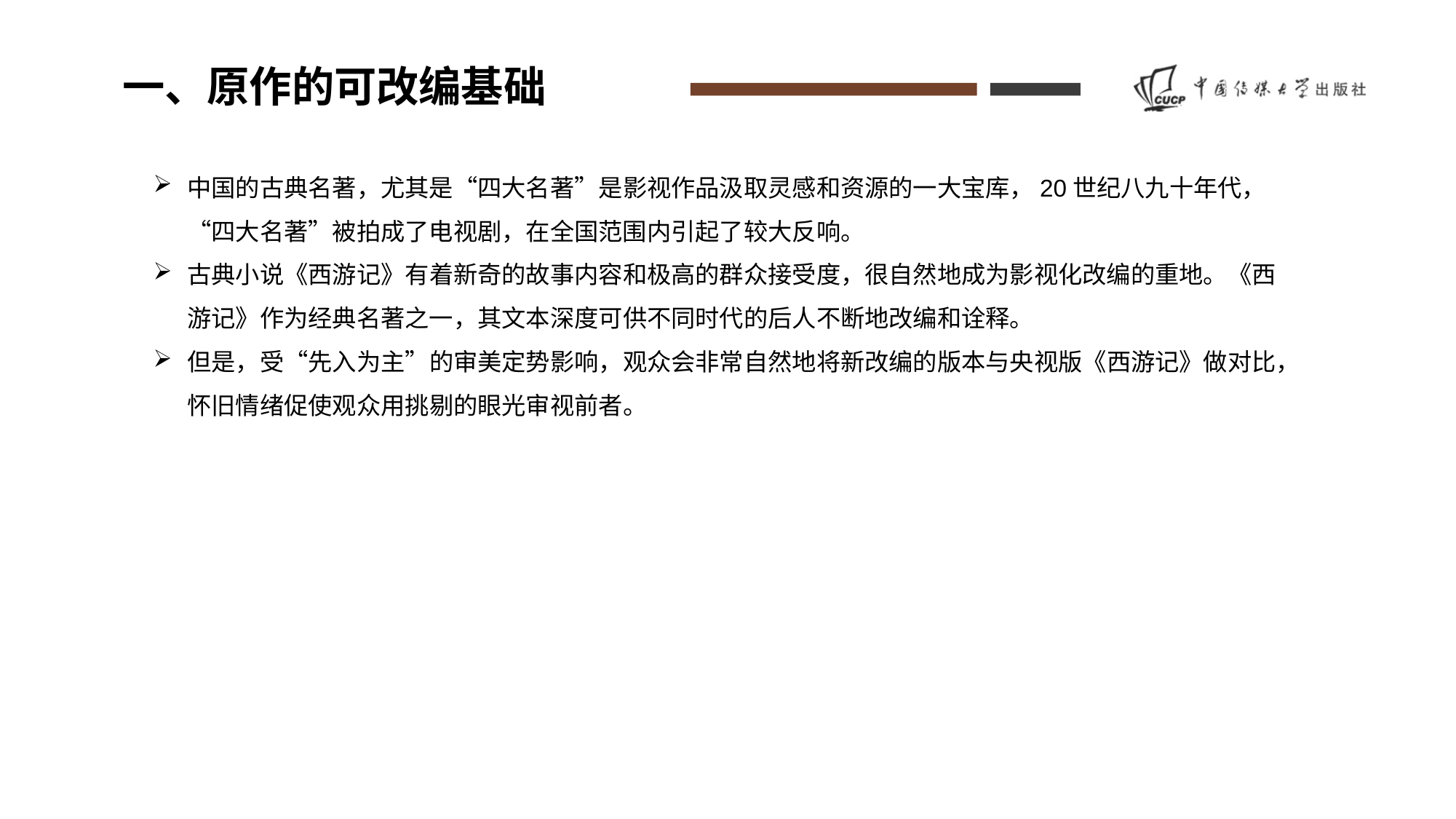

一、原作的可改编基础

中国的古典名著，尤其是“四大名著”是影视作品汲取灵感和资源的一大宝库，20世纪八九十年代，“四大名著”被拍成了电视剧，在全国范围内引起了较大反响。
古典小说《西游记》有着新奇的故事内容和极高的群众接受度，很自然地成为影视化改编的重地。《西游记》作为经典名著之一，其文本深度可供不同时代的后人不断地改编和诠释。
但是，受“先入为主”的审美定势影响，观众会非常自然地将新改编的版本与央视版《西游记》做对比，怀旧情绪促使观众用挑剔的眼光审视前者。